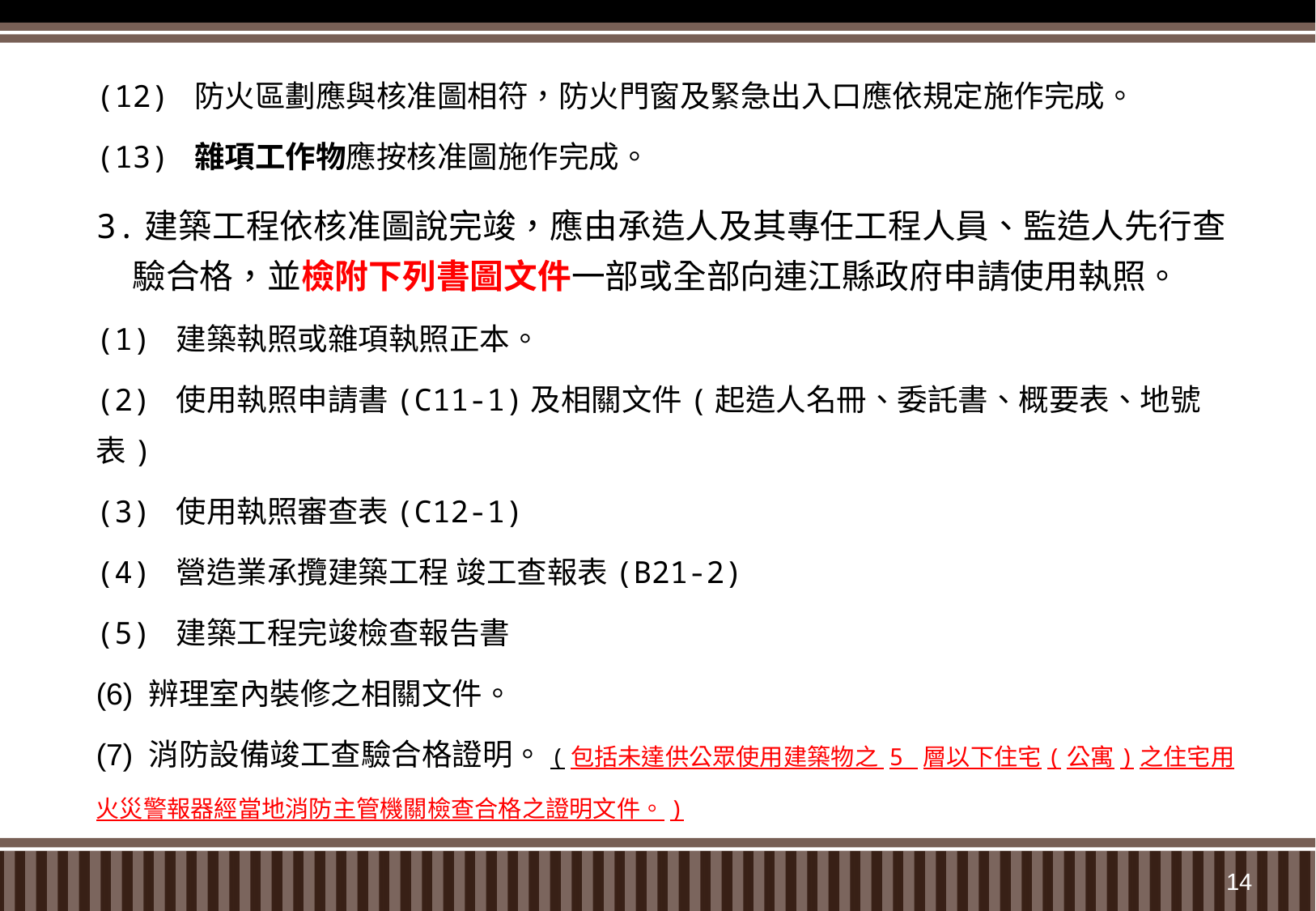

(12) 防火區劃應與核准圖相符，防火門窗及緊急出入口應依規定施作完成。
(13) 雜項工作物應按核准圖施作完成。
3.建築工程依核准圖說完竣，應由承造人及其專任工程人員、監造人先行查驗合格，並檢附下列書圖文件一部或全部向連江縣政府申請使用執照。
(1) 建築執照或雜項執照正本。
(2) 使用執照申請書(C11-1)及相關文件(起造人名冊、委託書、概要表、地號表)
(3) 使用執照審查表(C12-1)
(4) 營造業承攬建築工程 竣工查報表(B21-2)
(5) 建築工程完竣檢查報告書
(6) 辨理室內裝修之相關文件。
(7) 消防設備竣工查驗合格證明。(包括未達供公眾使用建築物之 5 層以下住宅(公寓)之住宅用火災警報器經當地消防主管機關檢查合格之證明文件。)

14